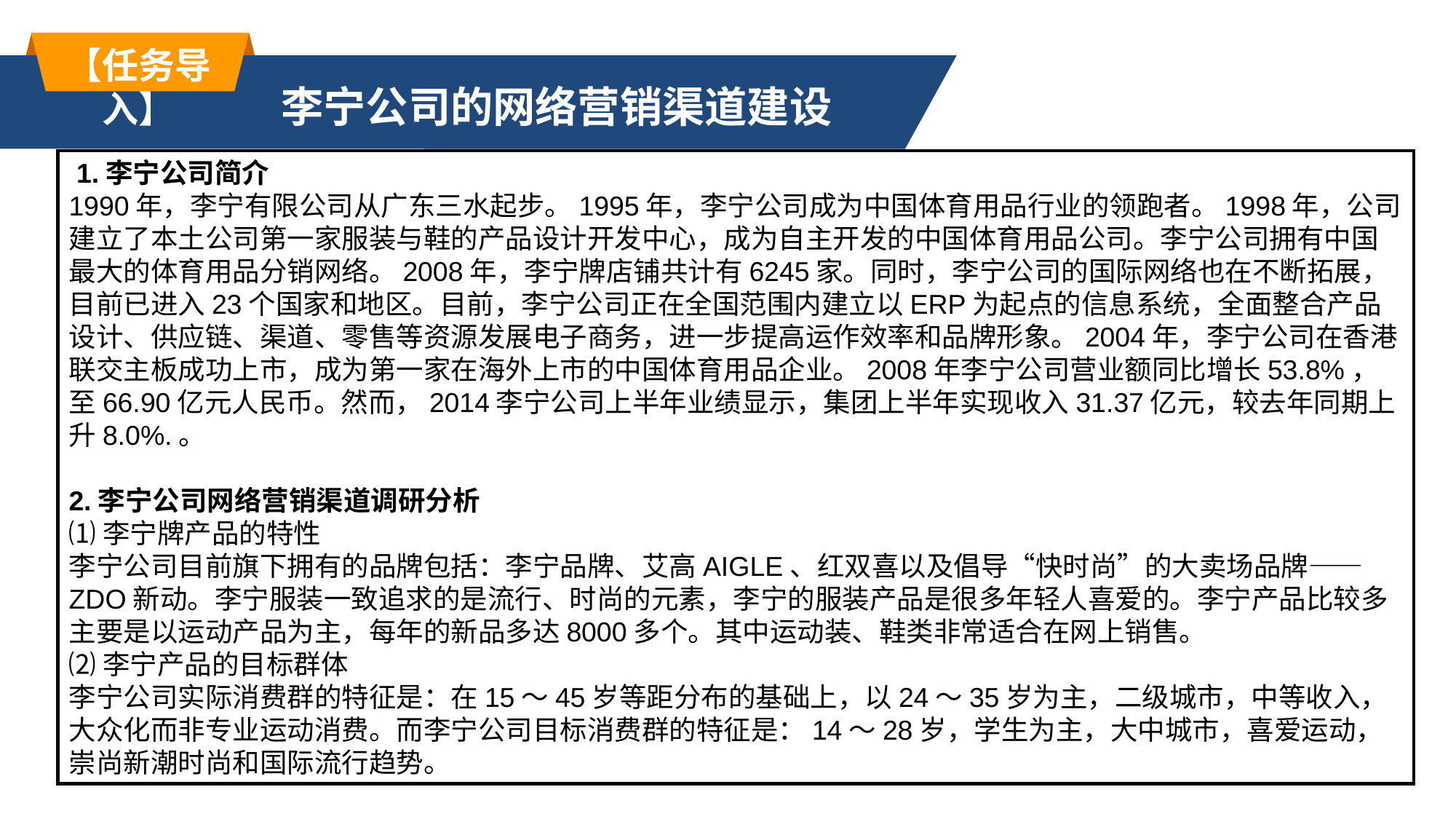

【任务导入】

李宁公司的网络营销渠道建设
 1.李宁公司简介
1990年，李宁有限公司从广东三水起步。1995年，李宁公司成为中国体育用品行业的领跑者。1998年，公司建立了本土公司第一家服装与鞋的产品设计开发中心，成为自主开发的中国体育用品公司。李宁公司拥有中国最大的体育用品分销网络。2008年，李宁牌店铺共计有6245家。同时，李宁公司的国际网络也在不断拓展，目前已进入23个国家和地区。目前，李宁公司正在全国范围内建立以ERP为起点的信息系统，全面整合产品设计、供应链、渠道、零售等资源发展电子商务，进一步提高运作效率和品牌形象。2004年，李宁公司在香港联交主板成功上市，成为第一家在海外上市的中国体育用品企业。2008年李宁公司营业额同比增长53.8%，至66.90亿元人民币。然而，2014李宁公司上半年业绩显示，集团上半年实现收入31.37亿元，较去年同期上升8.0%.。

2.李宁公司网络营销渠道调研分析
⑴李宁牌产品的特性
李宁公司目前旗下拥有的品牌包括：李宁品牌、艾高AIGLE、红双喜以及倡导“快时尚”的大卖场品牌——ZDO新动。李宁服装一致追求的是流行、时尚的元素，李宁的服装产品是很多年轻人喜爱的。李宁产品比较多主要是以运动产品为主，每年的新品多达8000多个。其中运动装、鞋类非常适合在网上销售。
⑵李宁产品的目标群体
李宁公司实际消费群的特征是：在15～45岁等距分布的基础上，以24～35岁为主，二级城市，中等收入，大众化而非专业运动消费。而李宁公司目标消费群的特征是：14～28岁，学生为主，大中城市，喜爱运动，崇尚新潮时尚和国际流行趋势。